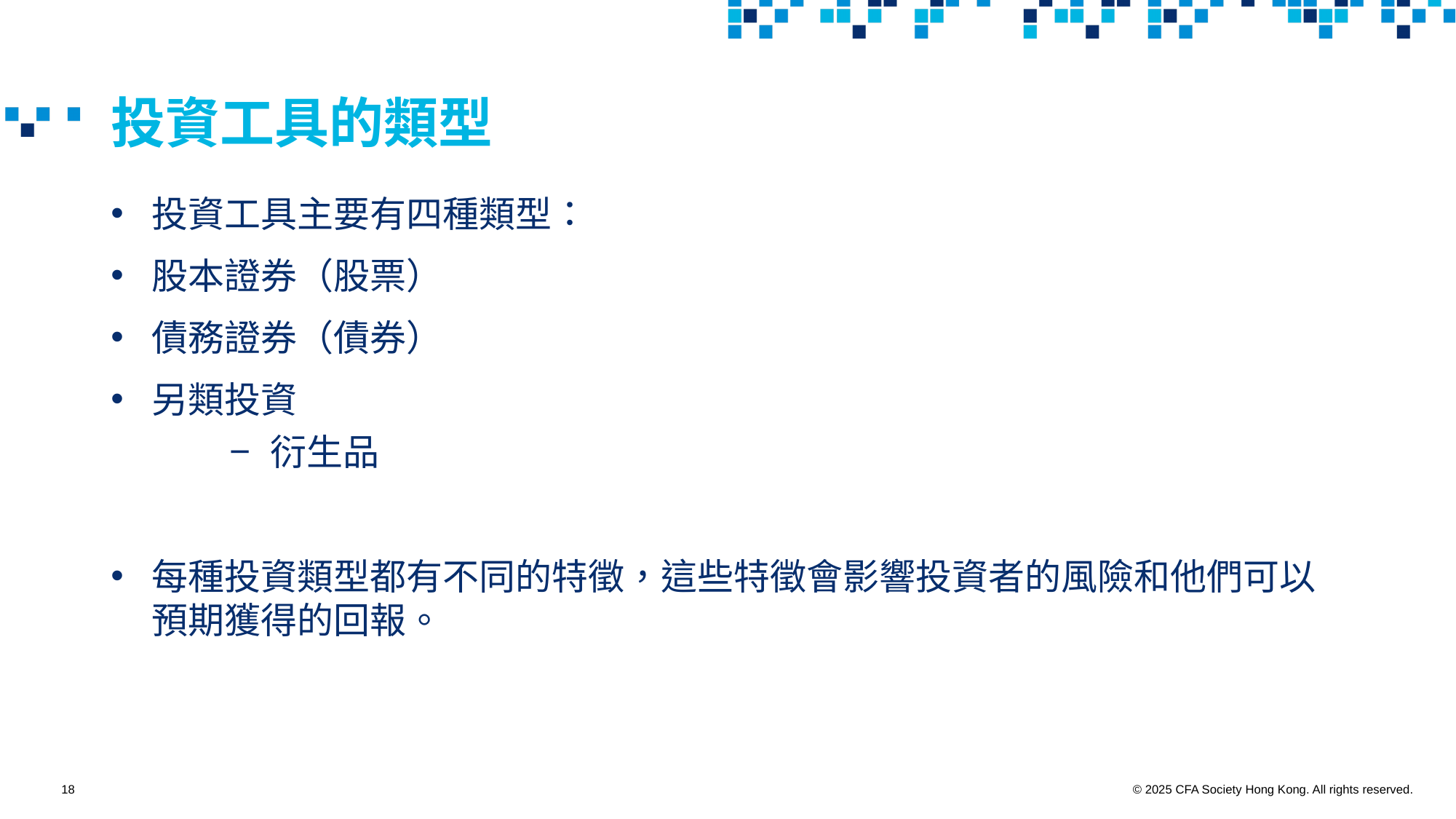

# 投資工具的類型
投資工具主要有四種類型：
股本證券（股票）
債務證券（債券）
另類投資
衍生品

每種投資類型都有不同的特徵，這些特徵會影響投資者的風險和他們可以預期獲得的回報。
18
© 2025 CFA Society Hong Kong. All rights reserved.